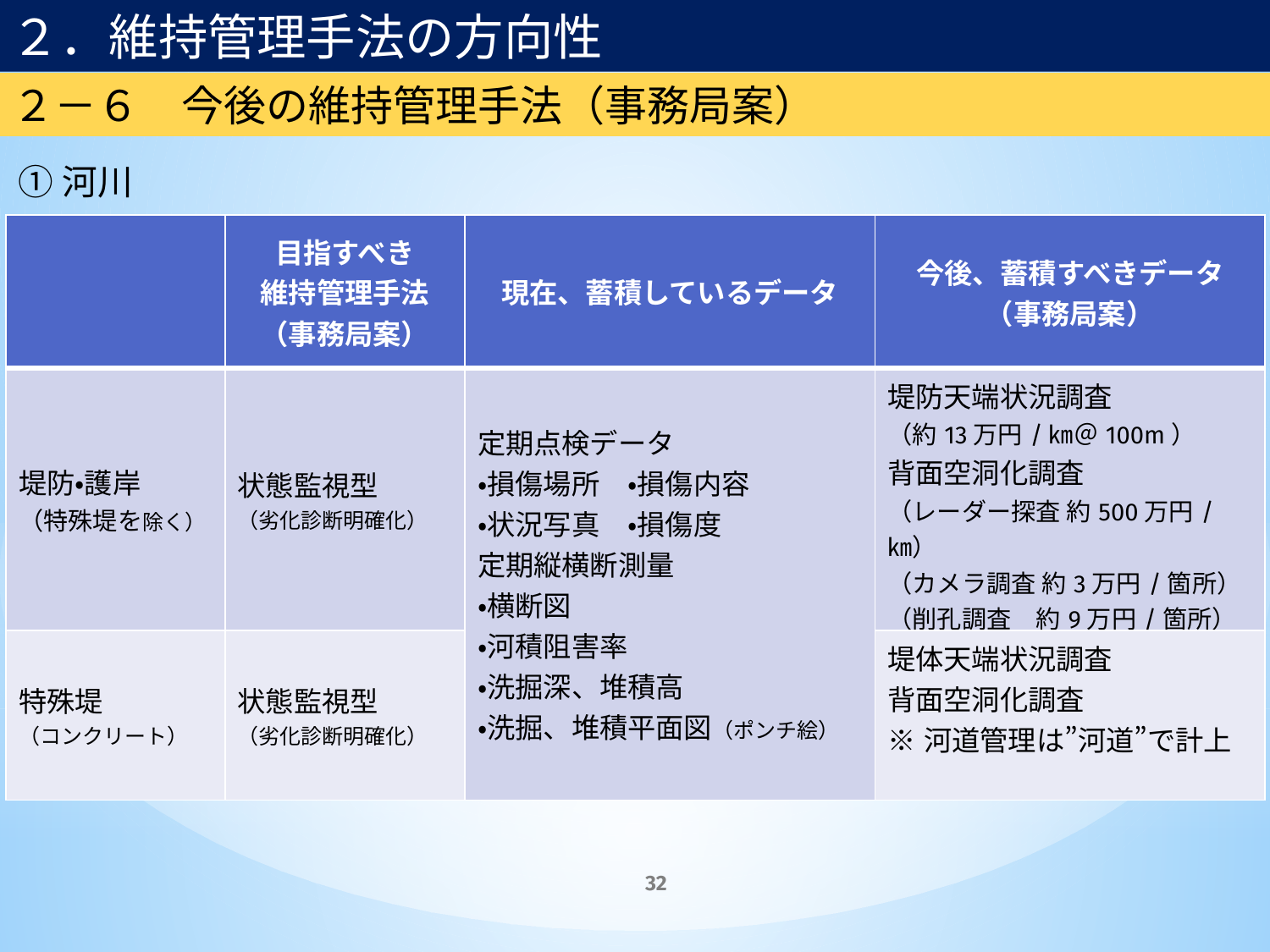

２．維持管理手法の方向性
２－６　今後の維持管理手法（事務局案）
①河川
|  | 目指すべき 維持管理手法 （事務局案） | 現在、蓄積しているデータ | 今後、蓄積すべきデータ （事務局案） |
| --- | --- | --- | --- |
| 堤防・護岸 （特殊堤を除く） | 状態監視型 （劣化診断明確化） | 定期点検データ ・損傷場所　・損傷内容 ・状況写真　・損傷度 定期縦横断測量 ・横断図 ・河積阻害率 ・洗掘深、堆積高 ・洗掘、堆積平面図（ポンチ絵） | 堤防天端状況調査 （約13万円/㎞＠100m） 背面空洞化調査 （レーダー探査 約500万円/㎞） （カメラ調査 約3万円/箇所） （削孔調査　約9万円/箇所） ※河道管理は”河道”で計上 |
| 特殊堤 （コンクリート） | 状態監視型 （劣化診断明確化） |  | 堤体天端状況調査 背面空洞化調査 ※河道管理は”河道”で計上 |
|  | 課題 | 目指すべき 維持管理手法 | 把握すべき事項 | 取得すべき データ |
| --- | --- | --- | --- | --- |
| 堤防・護岸 （特殊堤を除く） | 河床変動予測 補修時期の見極め | 状態監視型 （劣化診断明確化） | 劣化損傷の 進行要因・状態 進行過程 | 河道管理データ(河床材料、流量等) 定期点検データ 河床変動調査 定期縦横断測量 堤防天端状況調査 |
| 特殊堤 （コンクリート） | 河床変動予測 補修時期の見極め | 状態監視型 （劣化診断明確化） | 劣化損傷の 進行要因・状態 進行過程 | 河道管理データ(河床材料、流量等) 定期点検データ 定期縦横断測量 堤体天端状況調査 |
32